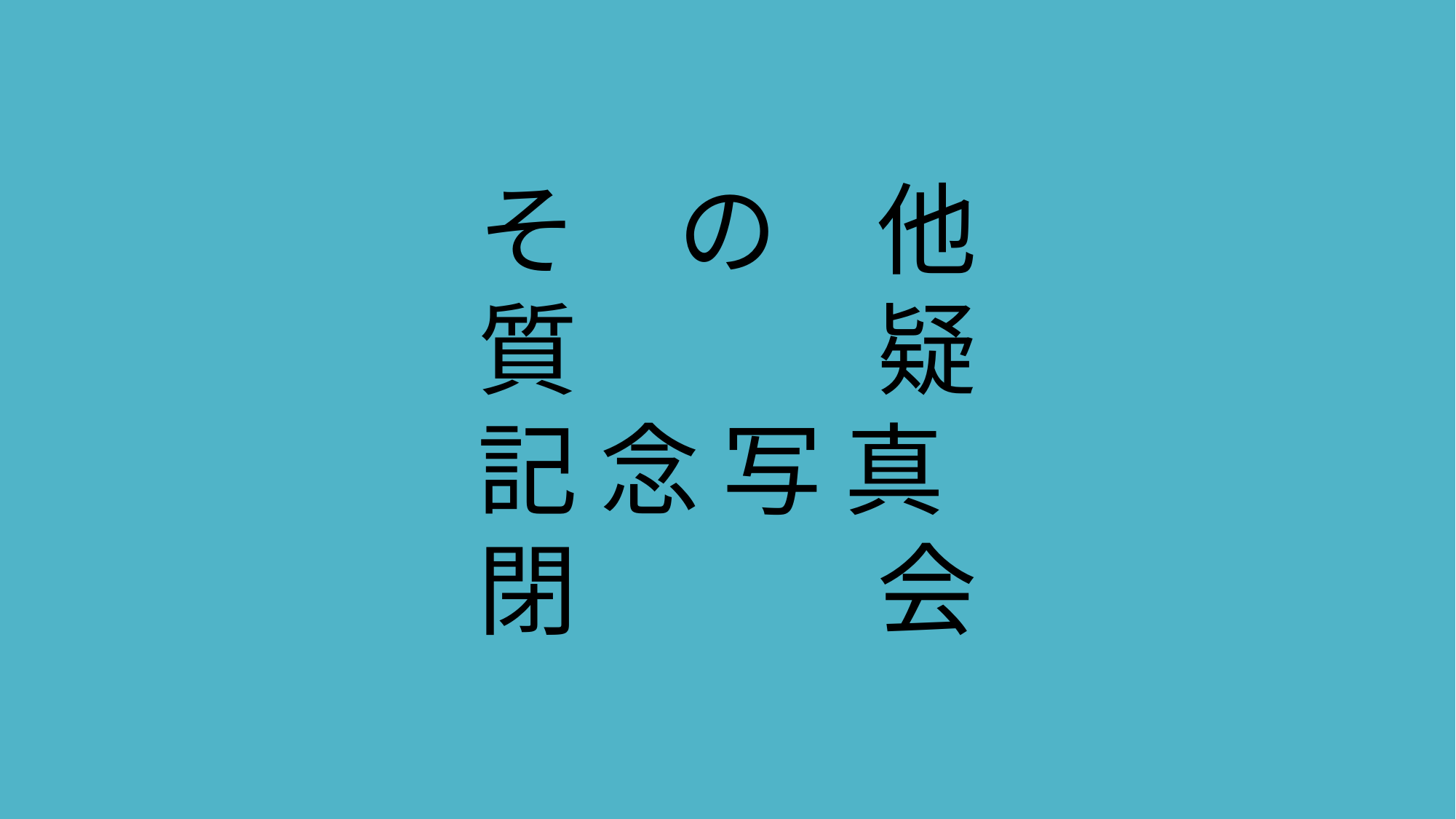

そ　の　他
質　　　疑
記 念 写 真
閉　　　会